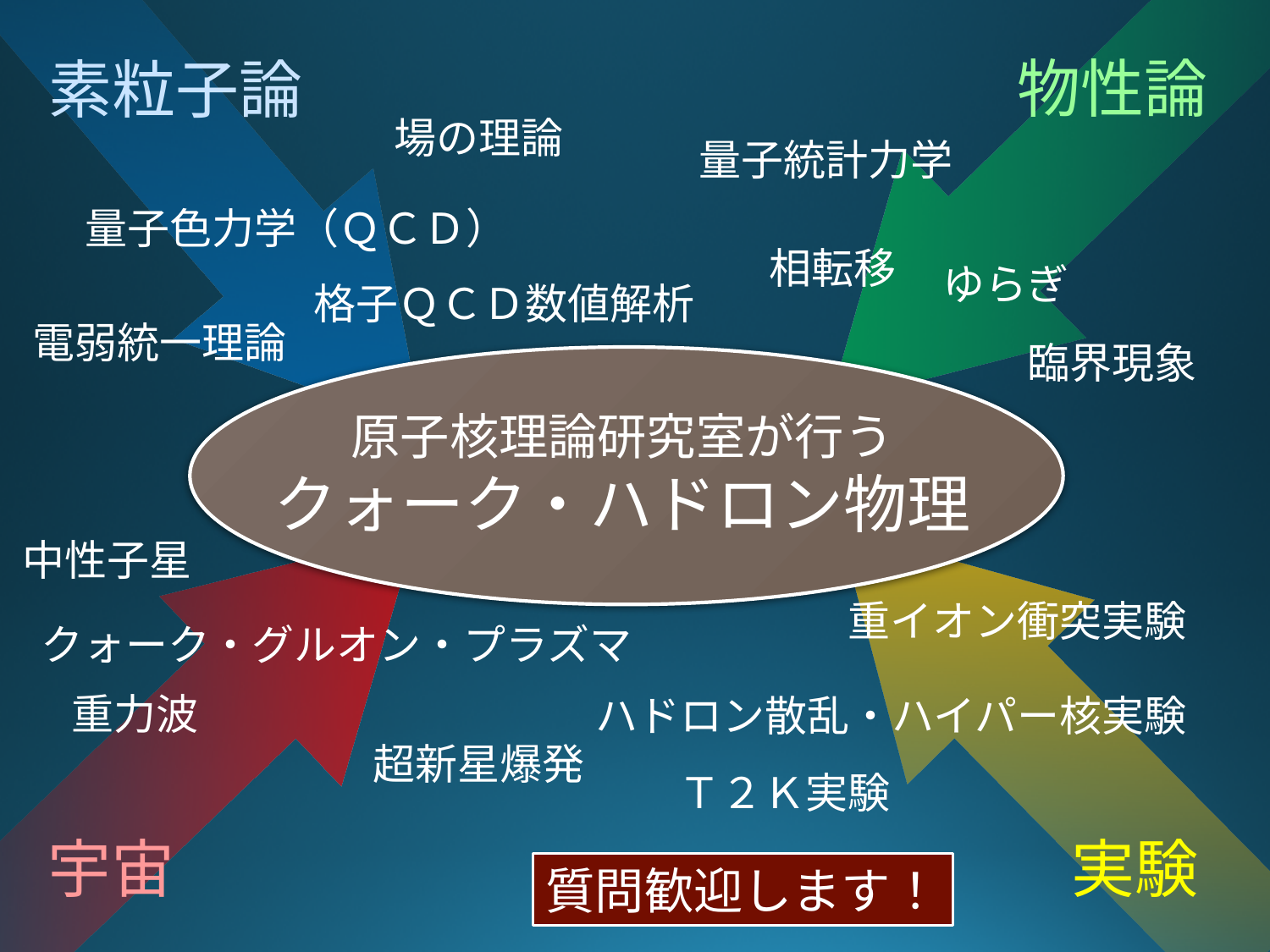

物性論
素粒子論

場の理論
量子統計力学
量子色力学（ＱＣＤ）
相転移
ゆらぎ
格子ＱＣＤ数値解析
電弱統一理論
臨界現象

原子核理論研究室が行う
クォーク・ハドロン物理
中性子星
重イオン衝突実験

クォーク・グルオン・プラズマ
重力波
ハドロン散乱・ハイパー核実験
超新星爆発
Ｔ２Ｋ実験
実験
宇宙
質問歓迎します！